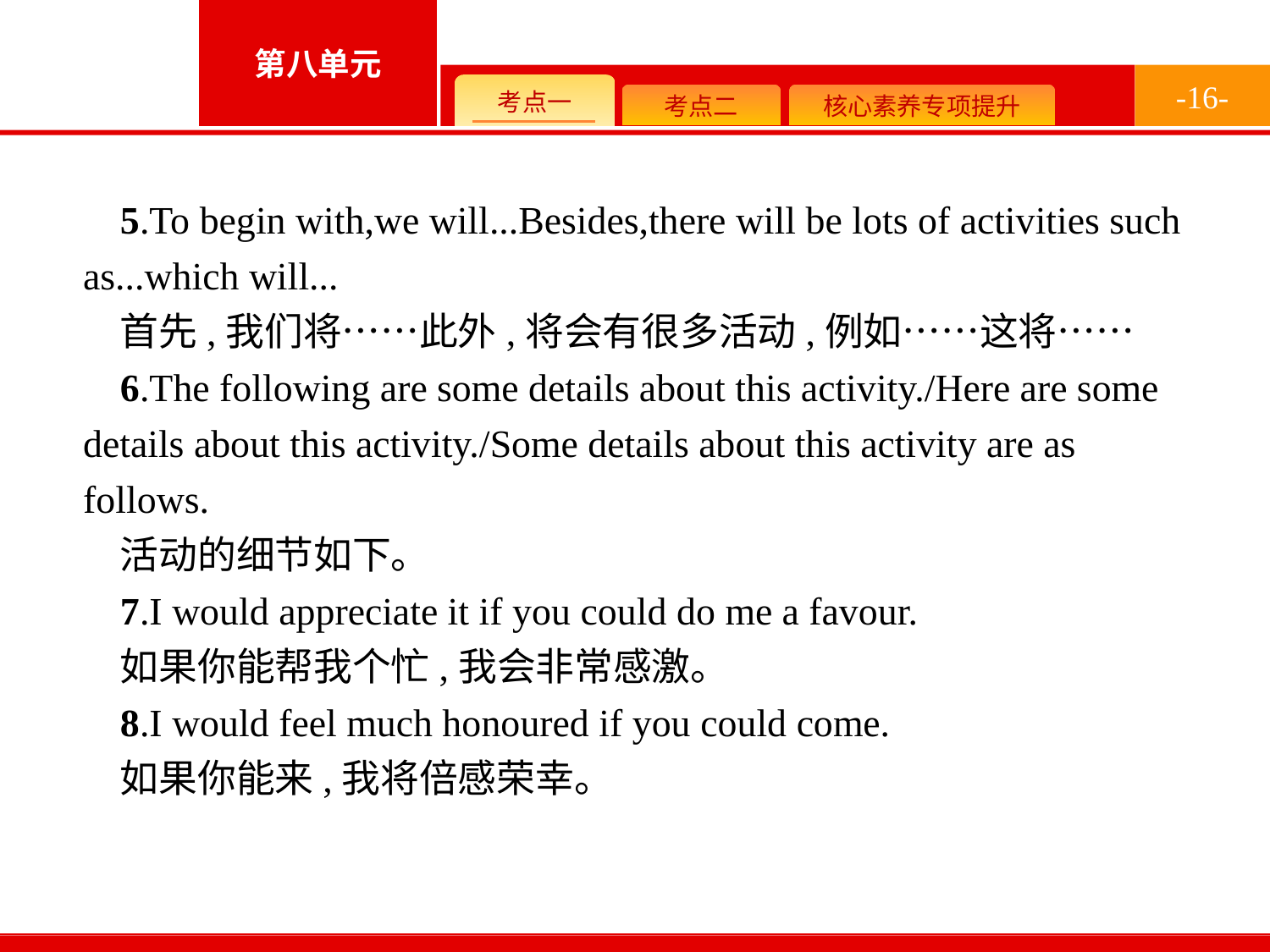

-16-
5.To begin with,we will...Besides,there will be lots of activities such as...which will...
首先,我们将……此外,将会有很多活动,例如……这将……
6.The following are some details about this activity./Here are some details about this activity./Some details about this activity are as follows.
活动的细节如下。
7.I would appreciate it if you could do me a favour.
如果你能帮我个忙,我会非常感激。
8.I would feel much honoured if you could come.
如果你能来,我将倍感荣幸。